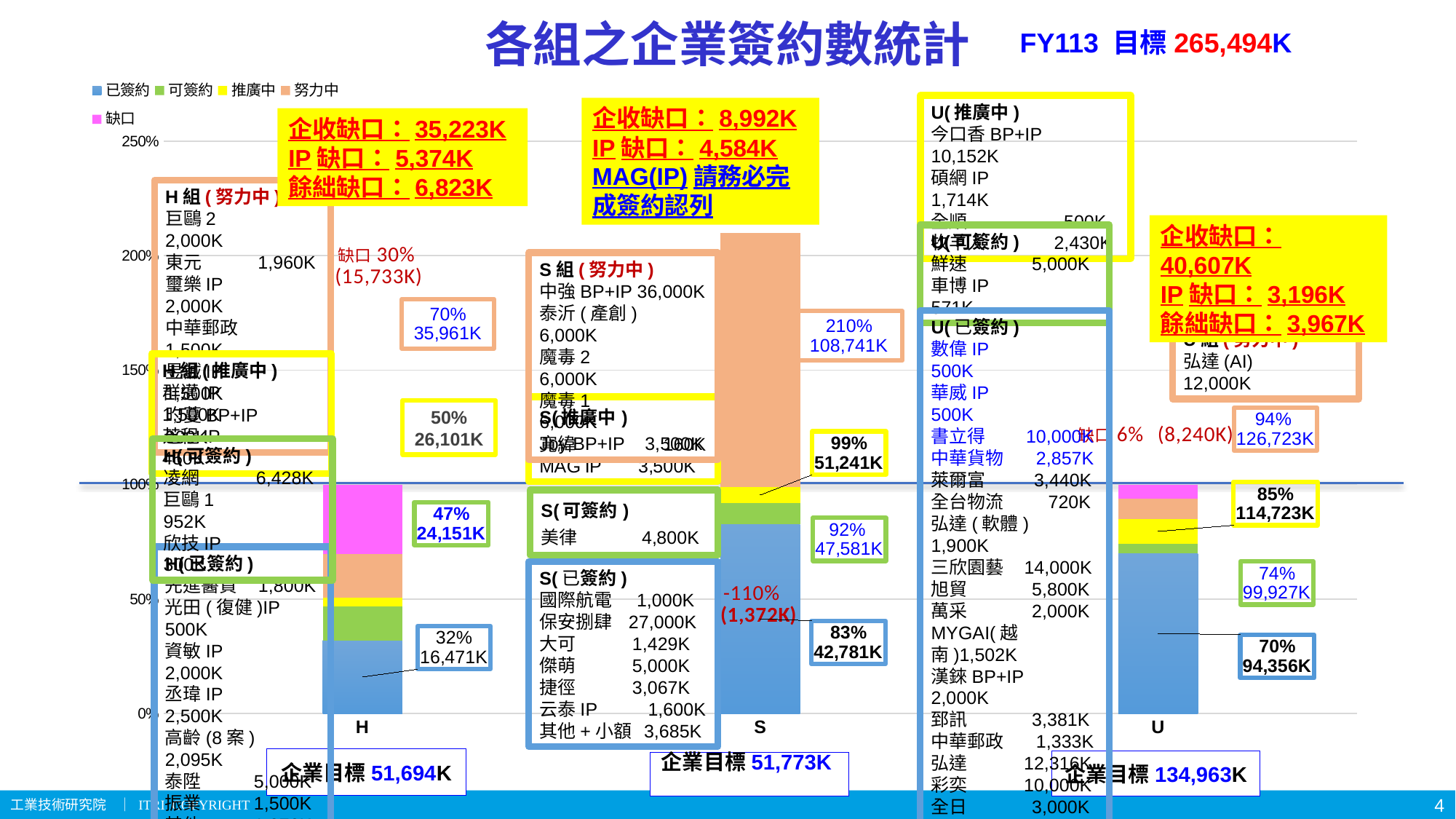

# 各組之企業簽約數統計
FY113 目標265,494K

### Chart

| Category | 已簽約 | 可簽約 | 推廣中 | 努力中 | 缺口 |
|---|---|---|---|---|---|
| H | 0.3186249854915464 | 0.14856656478508143 | 0.03772197933996208 | 0.19073780322668007 | 0.30434866715673004 |
| S | 0.8263187375659128 | 0.0927124176694416 | 0.07069321847294922 | 1.1106175033318526 | -1.1003418770401563 |
| U | 0.6991249453553937 | 0.04127797989078488 | 0.10963004675355467 | 0.08891325770766803 | 0.06105377029259873 |
U(推廣中)
今口香BP+IP  10,152K
碩網IP                 1,714K
全順                       500K
牧羊人                2,430K
企收缺口：8,992K
IP缺口：4,584K
MAG(IP)請務必完成簽約認列
企收缺口：35,223K
IP缺口：5,374K
餘絀缺口：6,823K
H組(努力中)
巨鷗2          2,000K
東元             1,960K
璽樂IP         2,000K
中華郵政     1,500K
昱誠IP         1,500K
旳蔓BP+IP     900K
企收缺口：40,607K
IP缺口：3,196K
餘絀缺口：3,967K
U(可簽約)
鮮速               5,000K
車博IP               571K
S組(努力中)
中強BP+IP 36,000K
泰沂(產創)    6,000K
魔毒2            6,000K
魔毒1            6,000K
Joy BP+IP    3,500K
U(已簽約)
數偉IP               500K
華威IP               500K
書立得         10,000K
中華貨物       2,857K
萊爾富           3,440K
全台物流          720K
弘達(軟體)    1,900K
三欣園藝    14,000K
旭貿               5,800K
萬采               2,000K
MYGAI(越南)1,502K
漢錸BP+IP    2,000K
郅訊               3,381K
中華郵政       1,333K
弘達             12,316K
彩奕             10,000K
全日               3,000K
思騰               2,500K
其他+小額  16,607K
U組(努力中)
弘達(AI)      12,000K
H組(推廣中)
群邁IP         1,500K
芝程IP             450K
50%
26,101K
H(可簽約)
凌網             6,428K
巨鷗1             952K
欣技IP            300K
H(已簽約)
先進醫資    1,800K
光田(復健)IP  500K
資敏IP        2,000K
丞瑋IP        2,500K
高齡(8案)   2,095K
泰陞            5,000K
振業            1,500K
其他            1,076K
S(已簽約)
國際航電     1,000K
保安捌肆   27,000K
大可             1,429K
傑萌             5,000K
捷徑             3,067K
云泰IP          1,600K
其他+小額  3,685K
企業目標51,694K
企業目標134,963K
企業目標51,773K